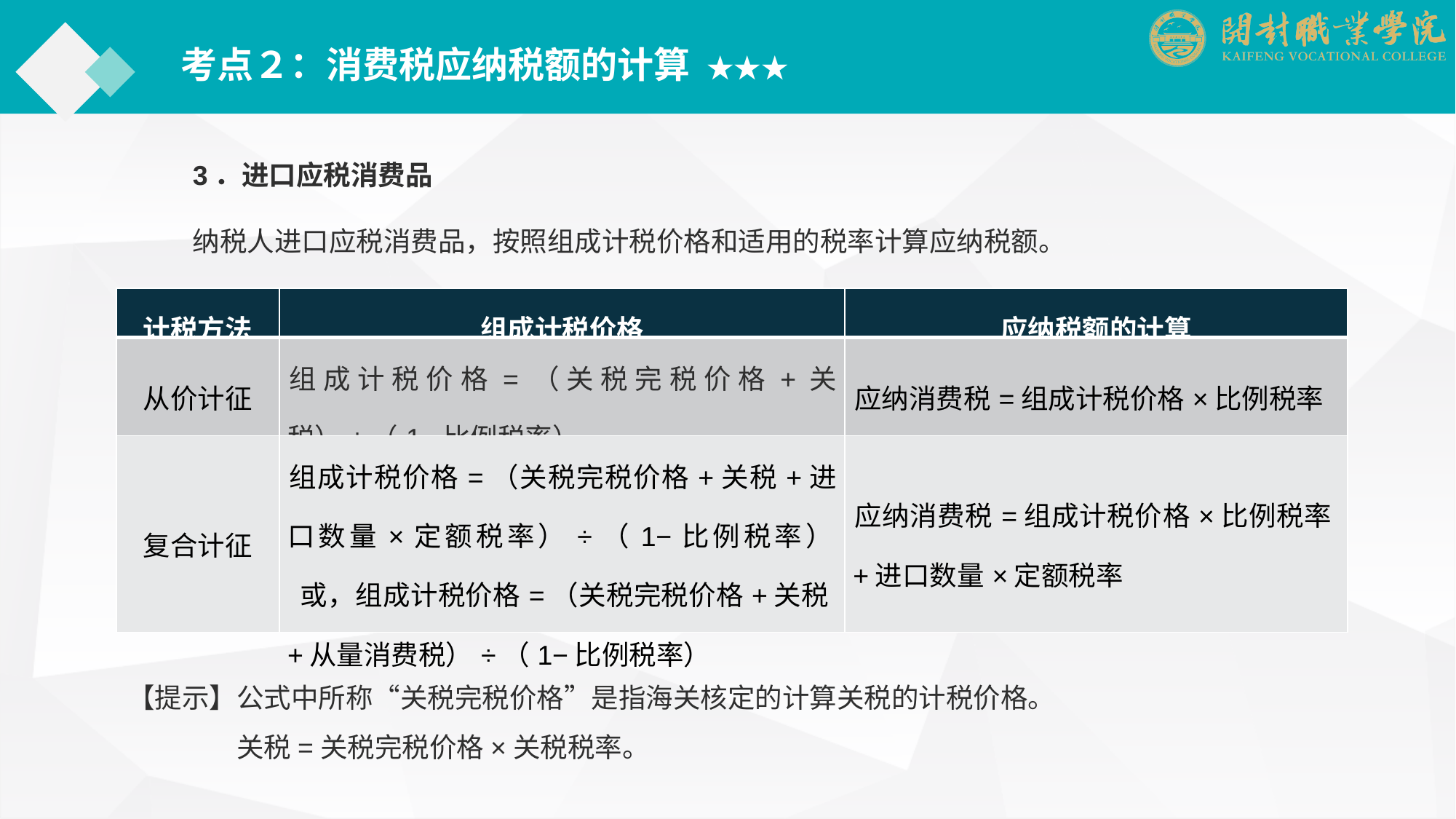

考点２：消费税应纳税额的计算  ★★★
3．进口应税消费品
纳税人进口应税消费品，按照组成计税价格和适用的税率计算应纳税额。
| 计税方法 | 组成计税价格 | 应纳税额的计算 |
| --- | --- | --- |
| 从价计征 | 组成计税价格=（关税完税价格+关税）÷（1−比例税率） | 应纳消费税=组成计税价格×比例税率 |
| 复合计征 | 组成计税价格=（关税完税价格+关税+进口数量×定额税率）÷（1−比例税率） 或，组成计税价格=（关税完税价格+关税+从量消费税）÷（1−比例税率） | 应纳消费税=组成计税价格×比例税率+进口数量×定额税率 |
【提示】公式中所称“关税完税价格”是指海关核定的计算关税的计税价格。
　　　　关税=关税完税价格×关税税率。